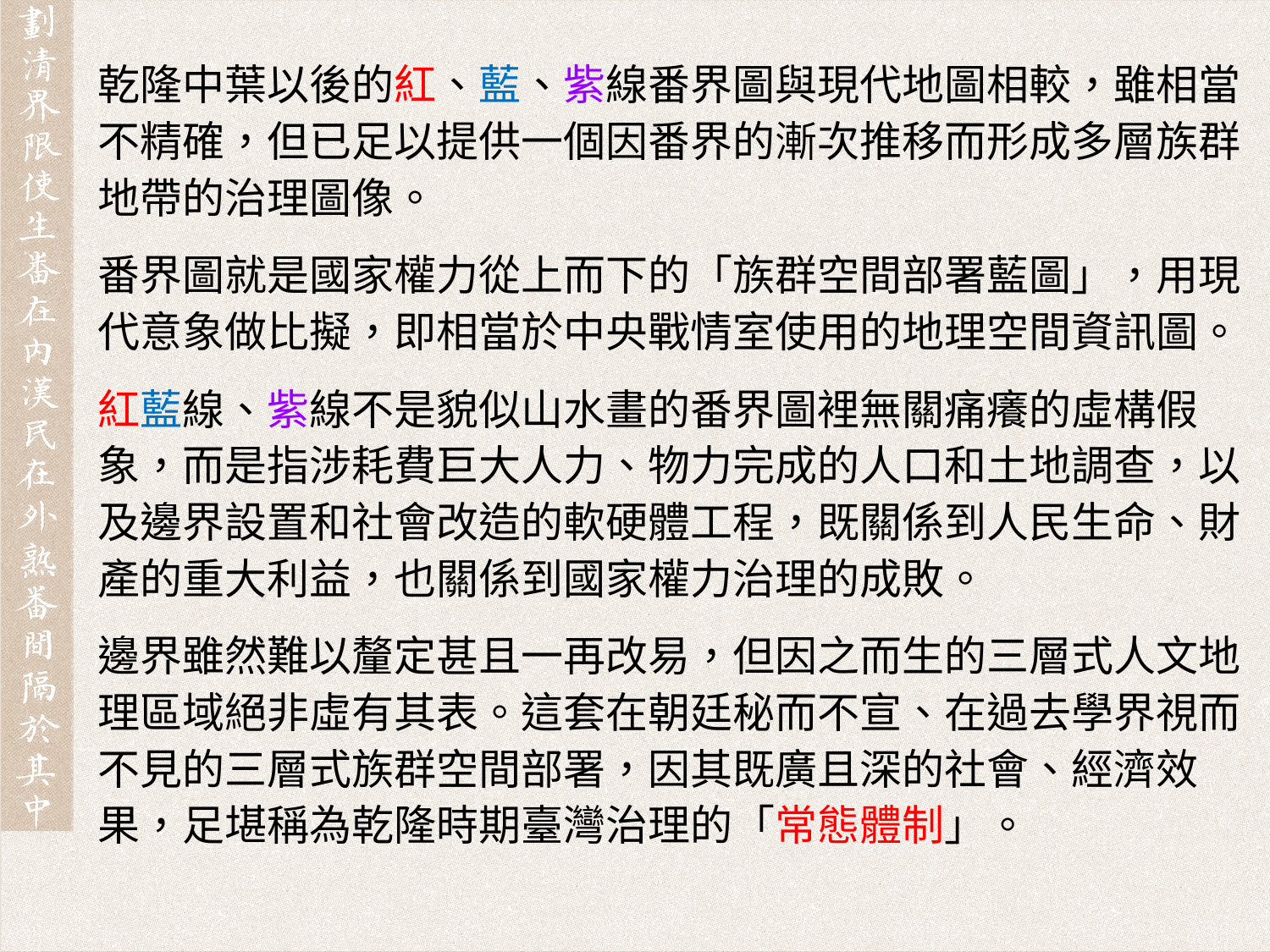

乾隆中葉以後的紅、藍、紫線番界圖與現代地圖相較，雖相當不精確，但已足以提供一個因番界的漸次推移而形成多層族群地帶的治理圖像。
番界圖就是國家權力從上而下的「族群空間部署藍圖」，用現代意象做比擬，即相當於中央戰情室使用的地理空間資訊圖。
紅藍線、紫線不是貌似山水畫的番界圖裡無關痛癢的虛構假象，而是指涉耗費巨大人力、物力完成的人口和土地調查，以及邊界設置和社會改造的軟硬體工程，既關係到人民生命、財產的重大利益，也關係到國家權力治理的成敗。
邊界雖然難以釐定甚且一再改易，但因之而生的三層式人文地理區域絕非虛有其表。這套在朝廷秘而不宣、在過去學界視而不見的三層式族群空間部署，因其既廣且深的社會、經濟效果，足堪稱為乾隆時期臺灣治理的「常態體制」。